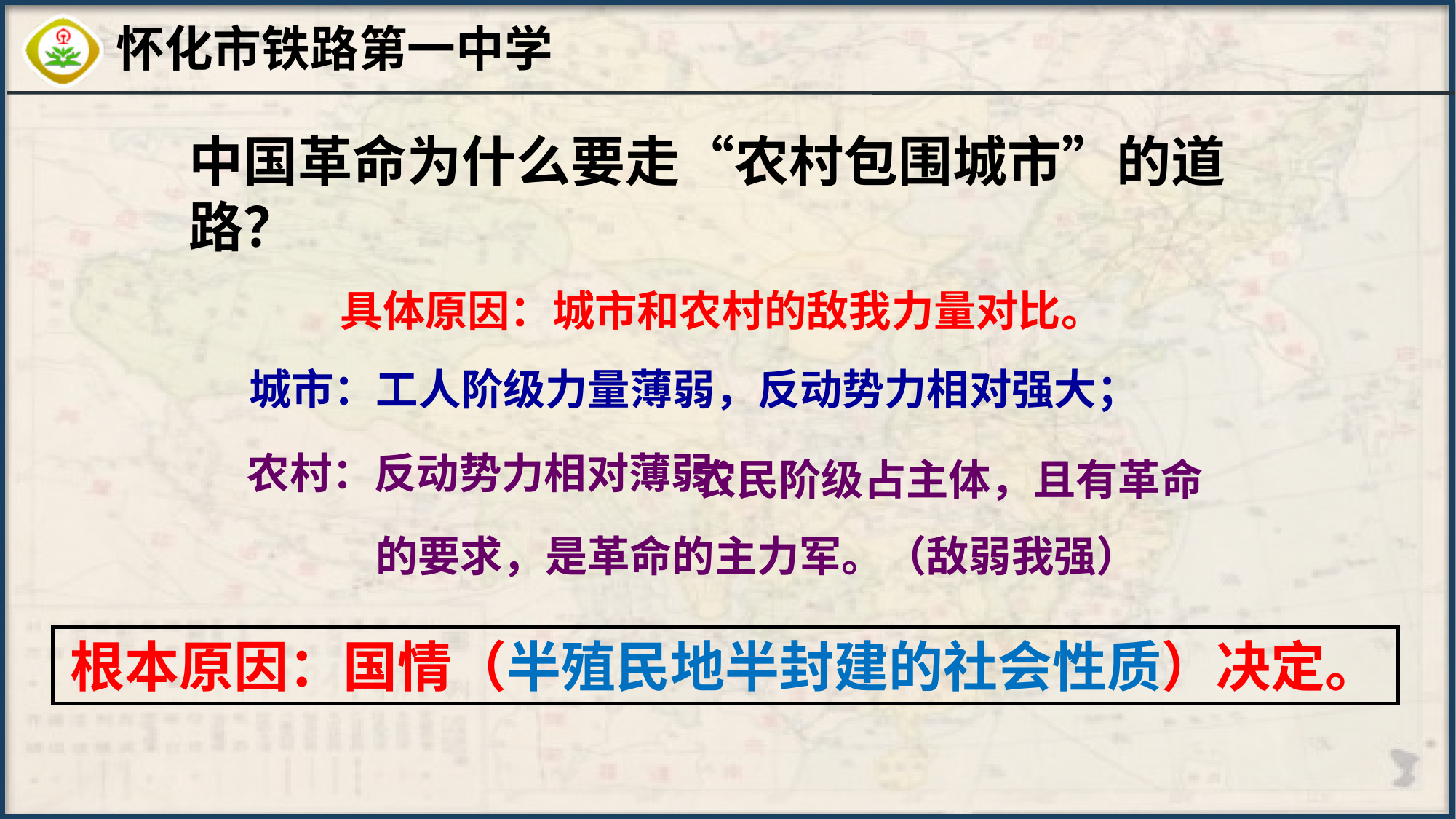

中国革命为什么要走“农村包围城市”的道路？
具体原因：城市和农村的敌我力量对比。
城市：工人阶级力量薄弱，反动势力相对强大；
                                农民阶级占主体，且有革命的要求，是革命的主力军。（敌弱我强）
农村：反动势力相对薄弱；
根本原因：国情（半殖民地半封建的社会性质）决定。